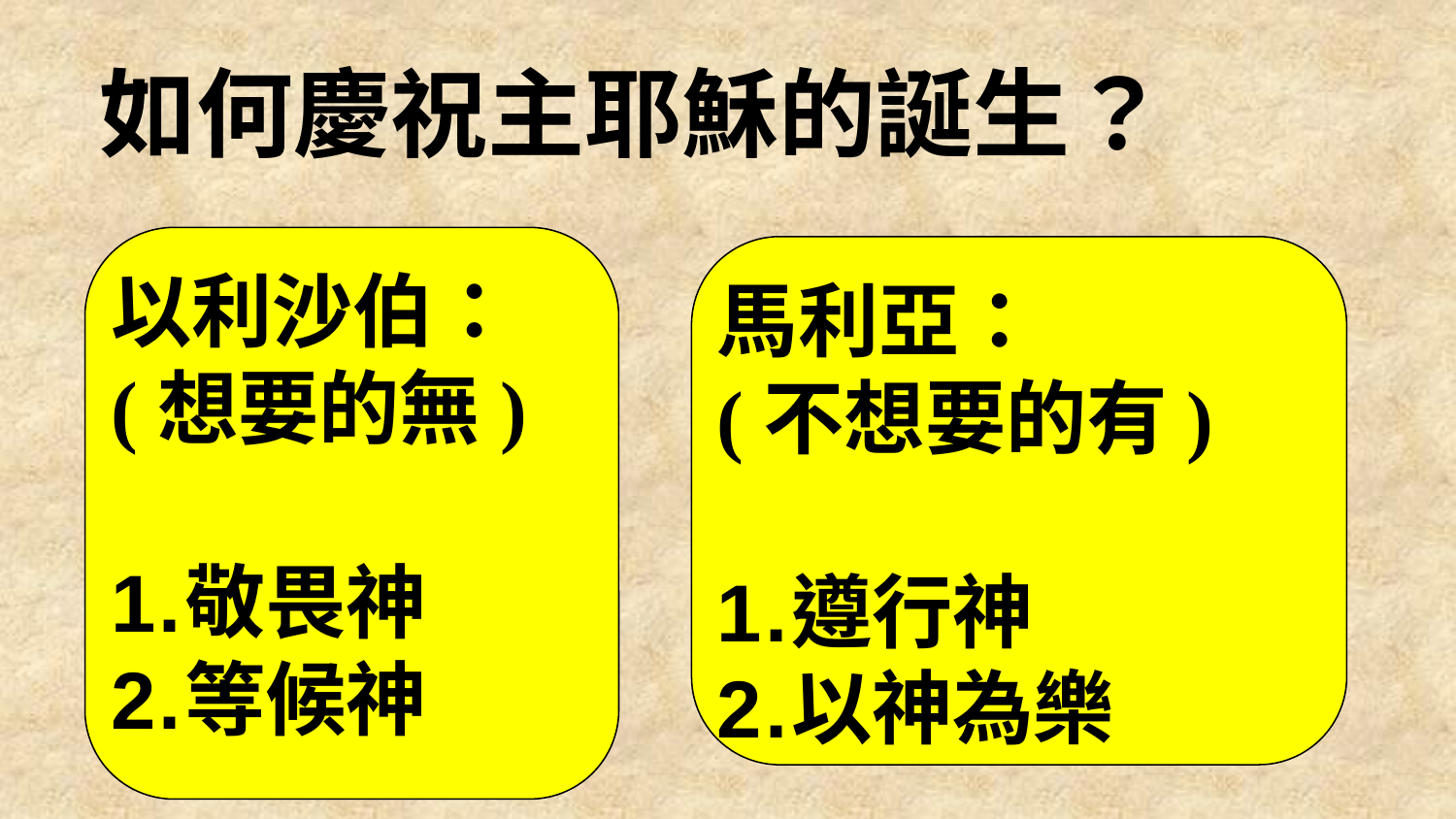

如何慶祝主耶穌的誕生？
以利沙伯：
(想要的無)

敬畏神
等候神
馬利亞：
(不想要的有)

遵行神
以神為樂